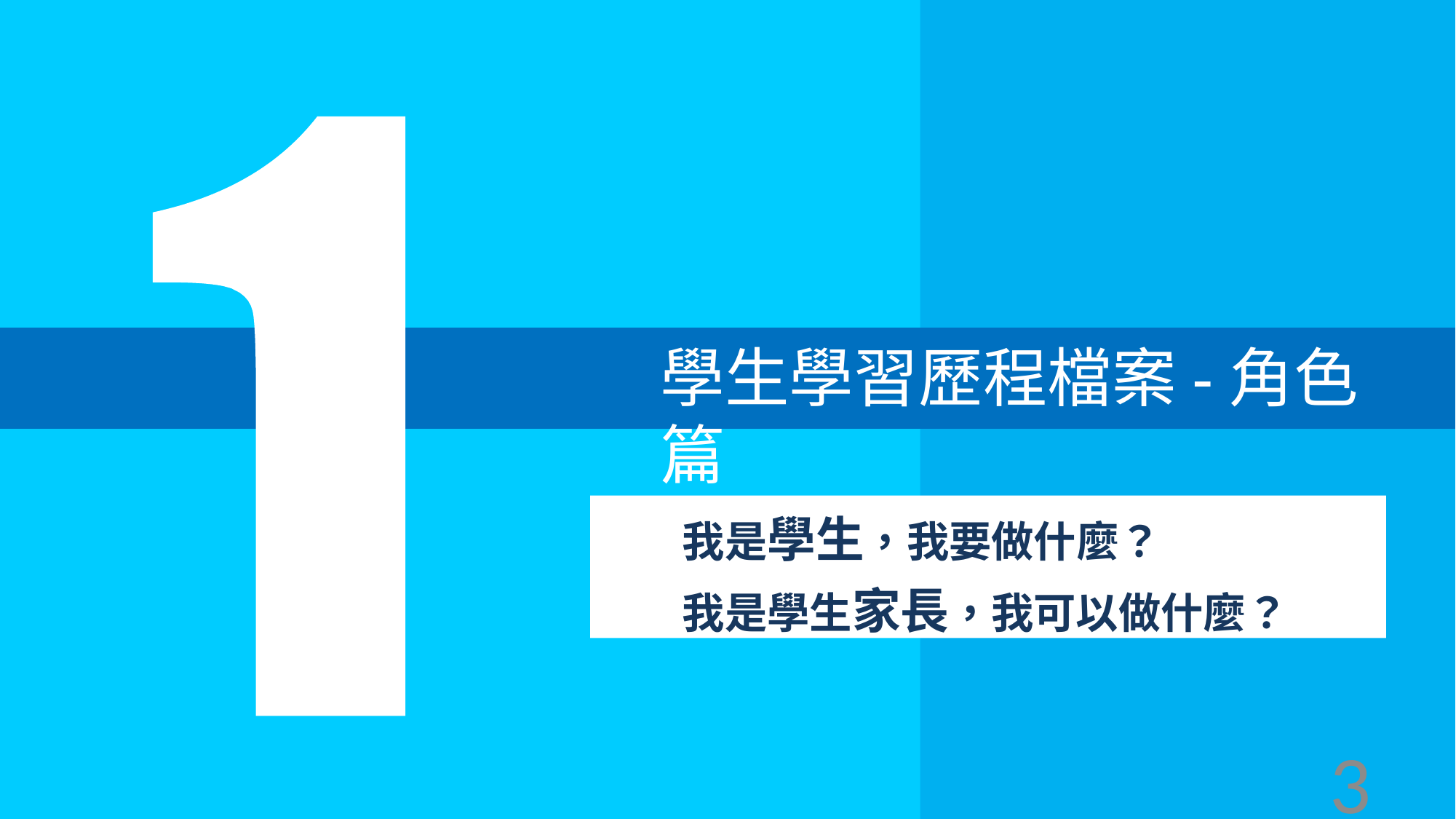

#

學生學習歷程檔案-角色篇
我是學生，我要做什麼？
我是學生家長，我可以做什麼？
3